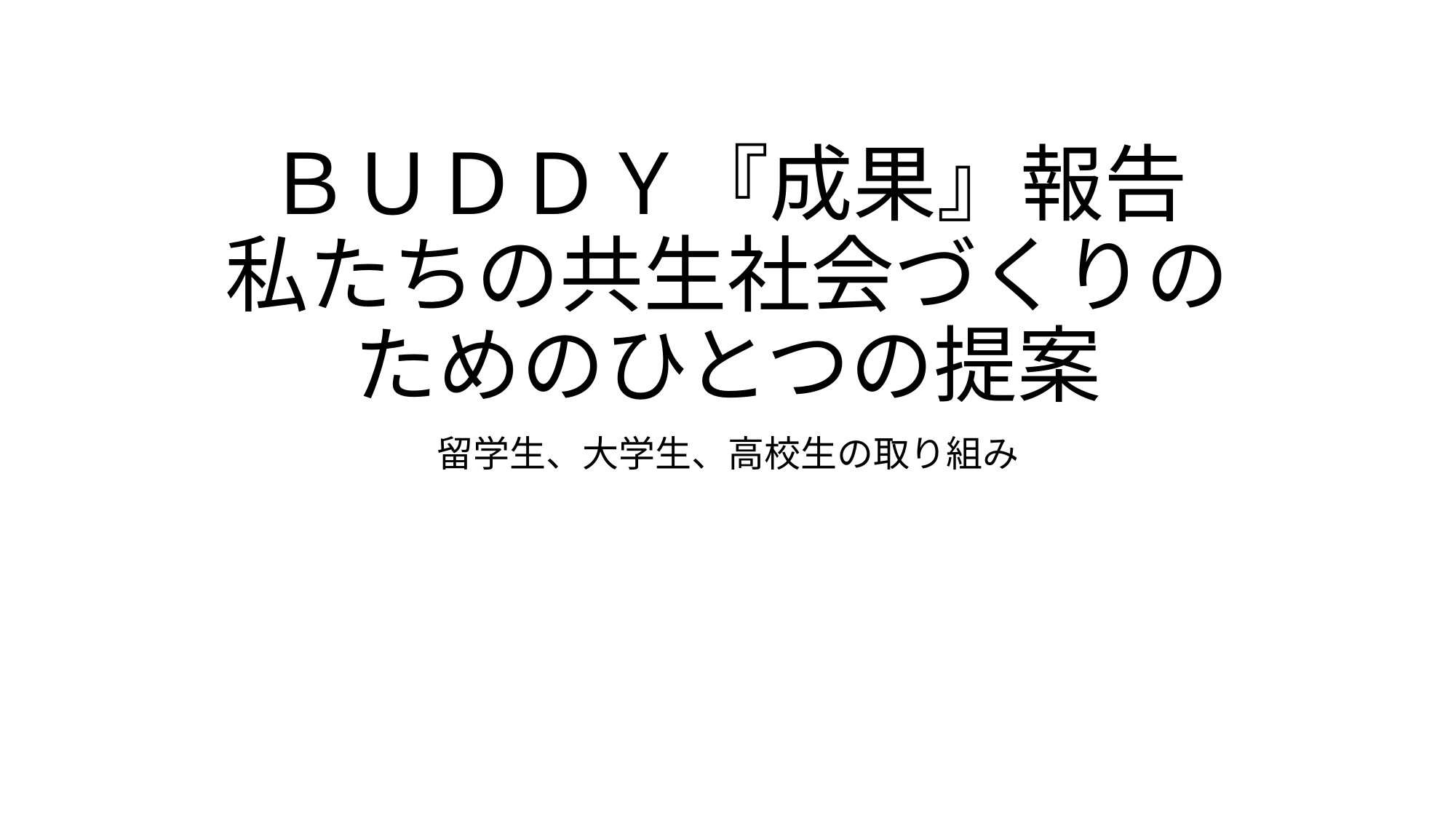

# ＢＵＤＤＹ『成果』報告 私たちの共生社会づくりの ためのひとつの提案
留学生、大学生、高校生の取り組み